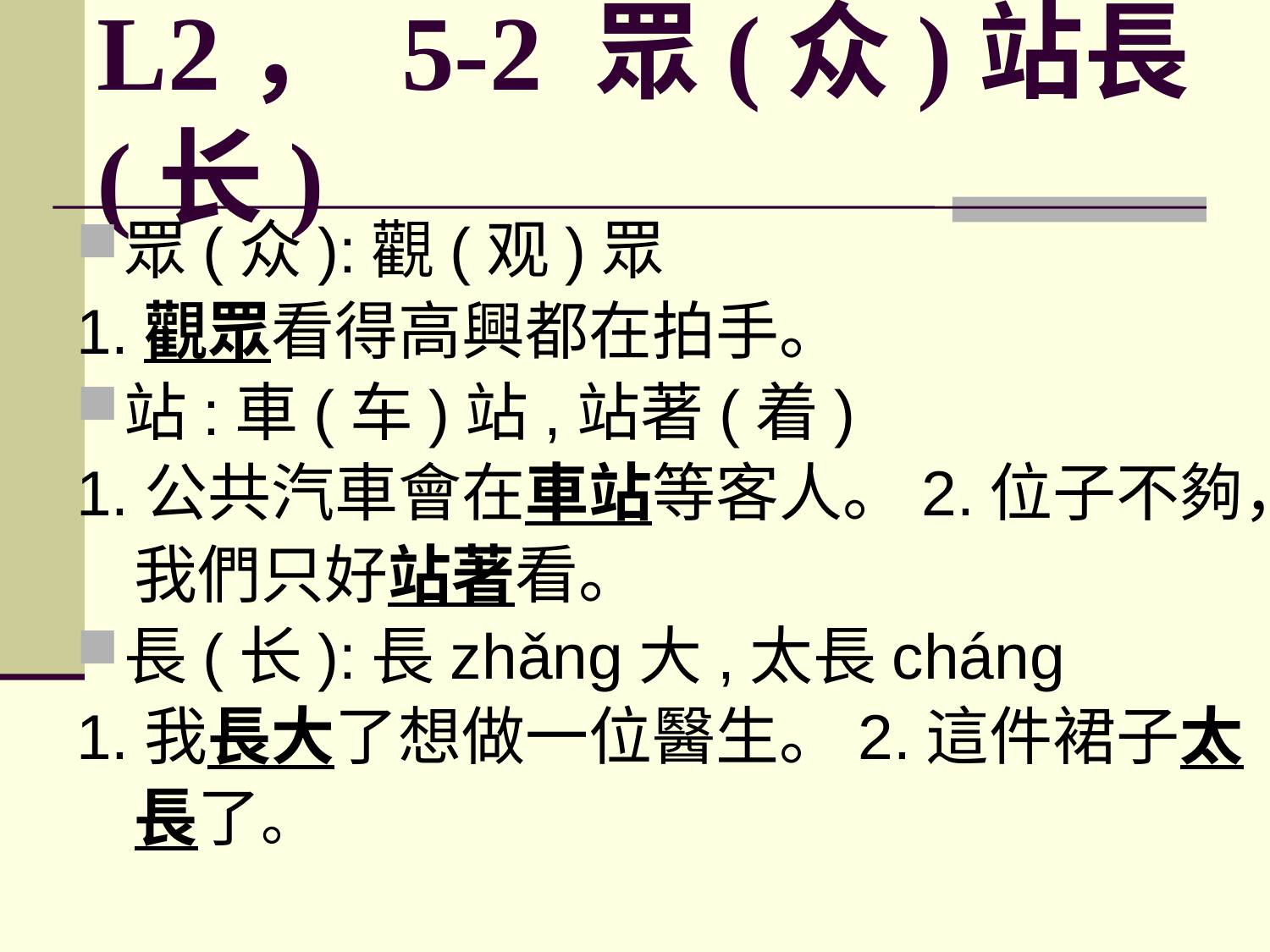

# L2， 5-2 眾(众)站長(长)
眾(众):觀(观)眾
1.觀眾看得高興都在拍手。
站:車(车)站,站著(着)
1.公共汽車會在車站等客人。2.位子不夠，
   我們只好站著看。
長(长):長zhǎng大,太長cháng
1.我長大了想做一位醫生。2.這件裙子太
   長了。